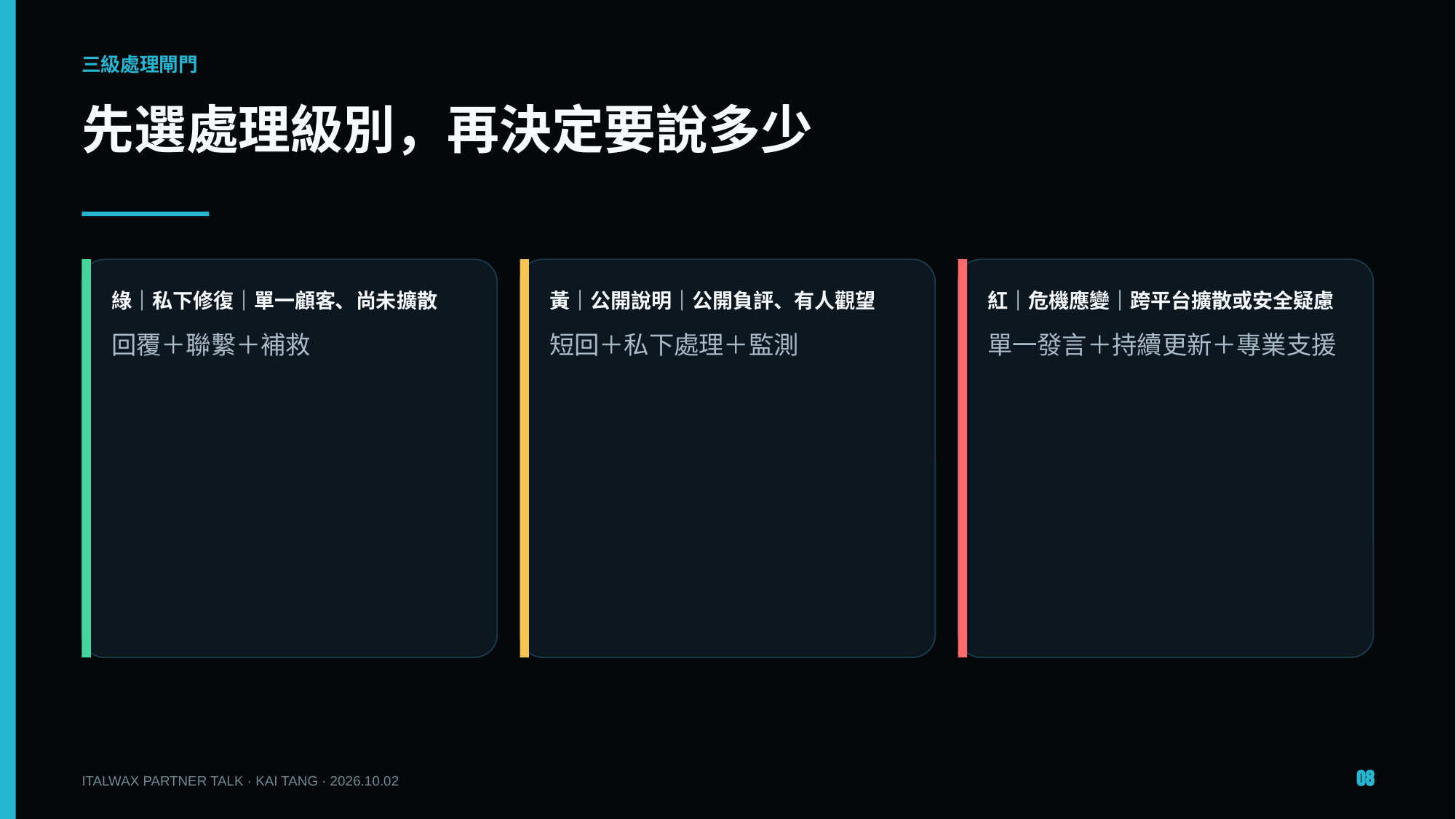

三級處理閘門
先選處理級別，再決定要說多少

綠｜私下修復｜單一顧客、尚未擴散
黃｜公開說明｜公開負評、有人觀望
紅｜危機應變｜跨平台擴散或安全疑慮
回覆＋聯繫＋補救
短回＋私下處理＋監測
單一發言＋持續更新＋專業支援
08
ITALWAX PARTNER TALK · KAI TANG · 2026.10.02